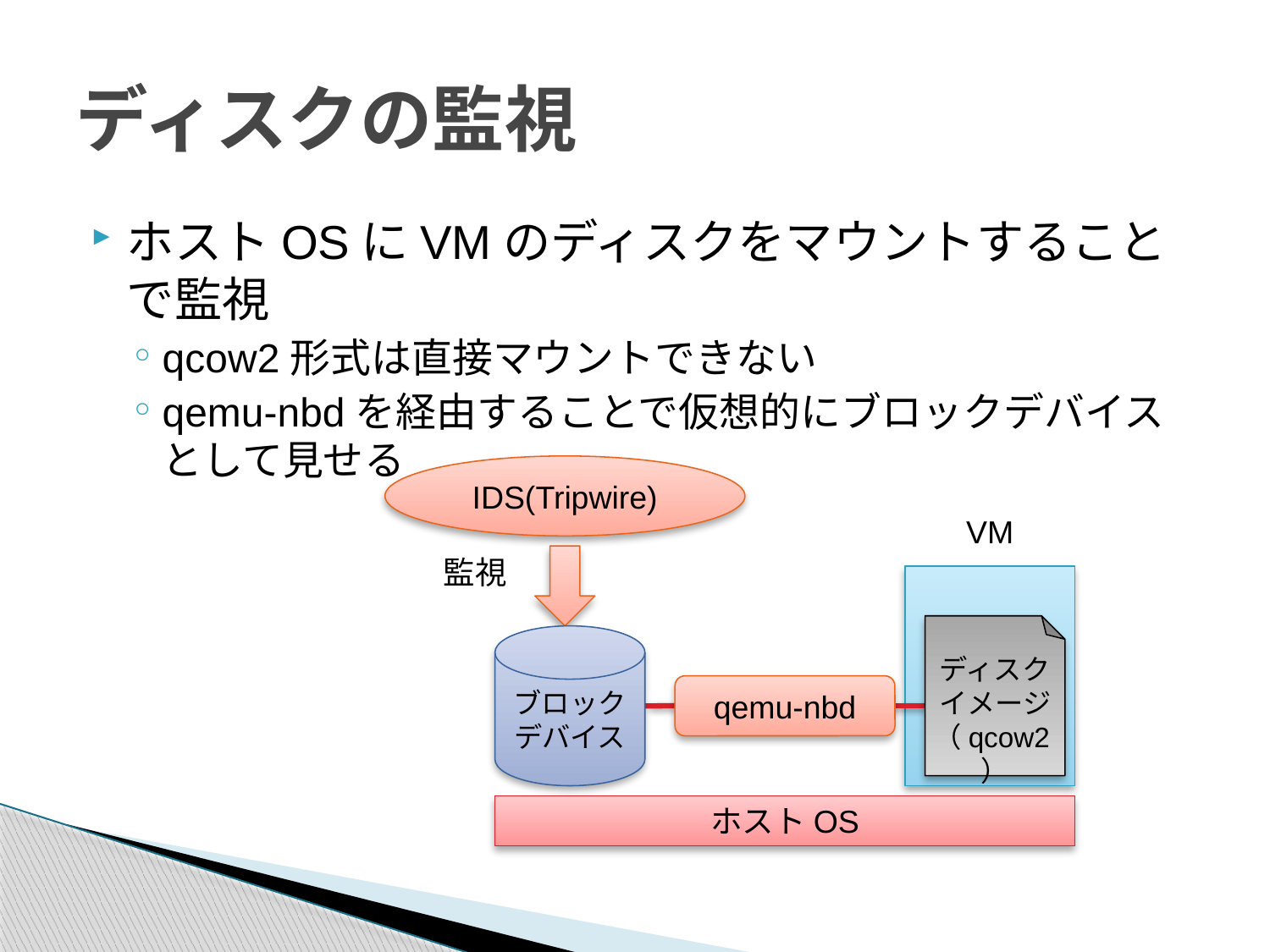

# ディスクの監視
ホストOSにVMのディスクをマウントすることで監視
qcow2形式は直接マウントできない
qemu-nbdを経由することで仮想的にブロックデバイスとして見せる
IDS(Tripwire)
VM
監視

ブロック
デバイス
ディスク
イメージ
（qcow2）
qemu-nbd
ホストOS